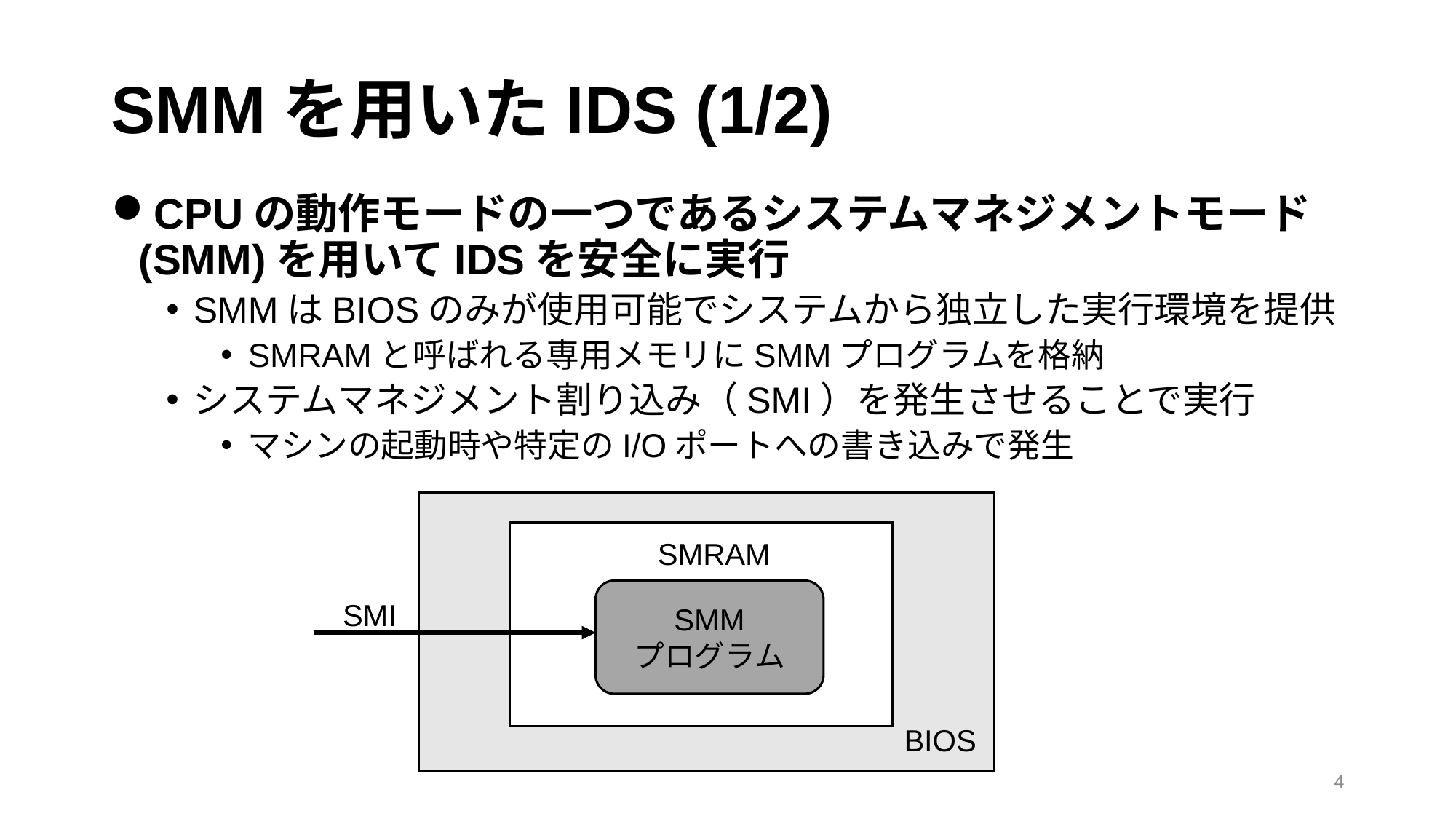

# SMMを用いたIDS (1/2)
CPUの動作モードの一つであるシステムマネジメントモード(SMM)を用いてIDSを安全に実行
SMMはBIOSのみが使用可能でシステムから独立した実行環境を提供
SMRAMと呼ばれる専用メモリにSMMプログラムを格納
システムマネジメント割り込み（SMI）を発生させることで実行
マシンの起動時や特定のI/Oポートへの書き込みで発生

SMRAM
SMM
プログラム
BIOS
SMI
4